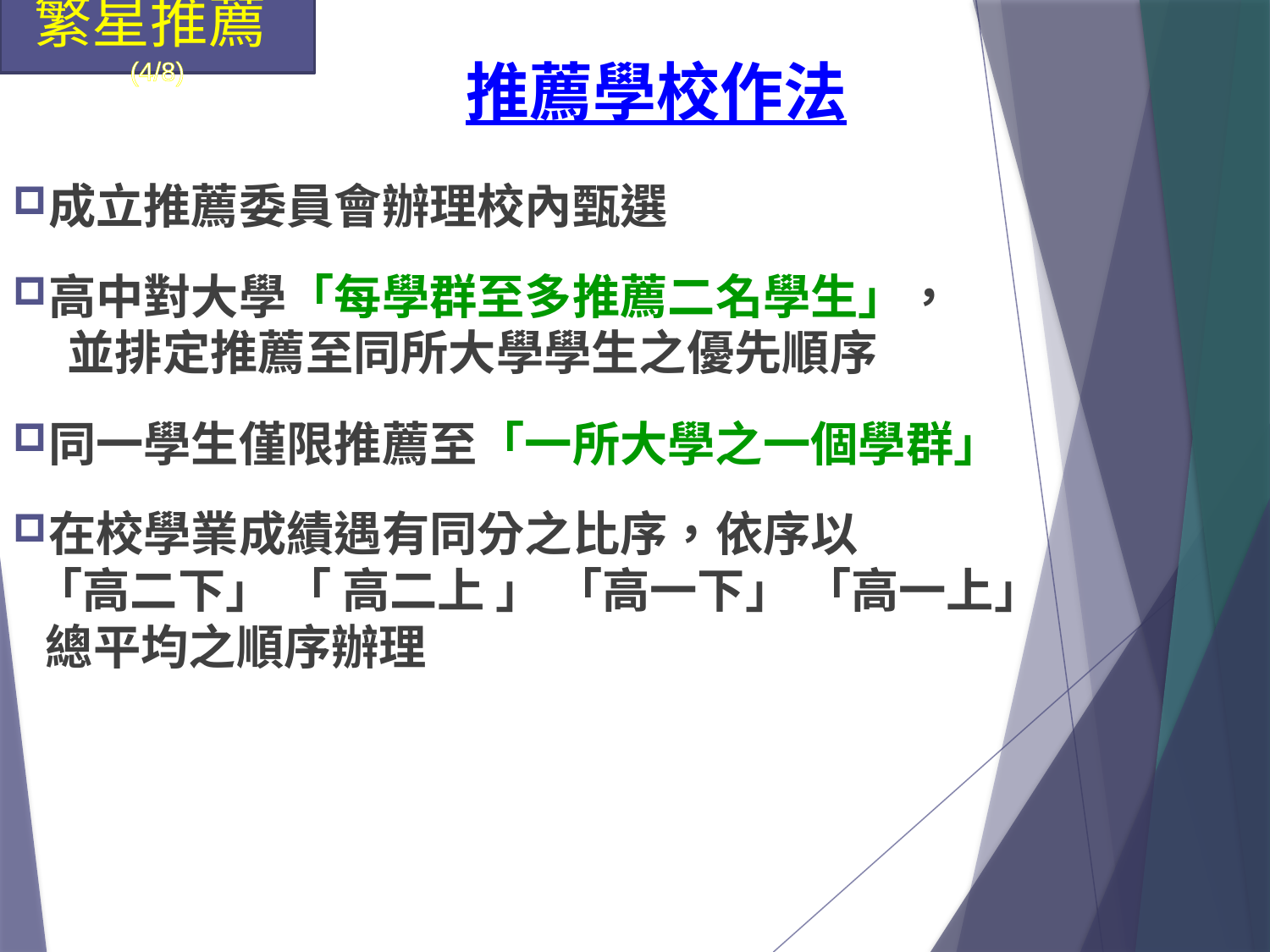

繁星推薦(4/8)
推薦學校作法
成立推薦委員會辦理校內甄選

高中對大學「每學群至多推薦二名學生」，
    並排定推薦至同所大學學生之優先順序

同一學生僅限推薦至「一所大學之一個學群」

在校學業成績遇有同分之比序，依序以
 「高二下」 「 高二上 」 「高一下」 「高一上」
  總平均之順序辦理